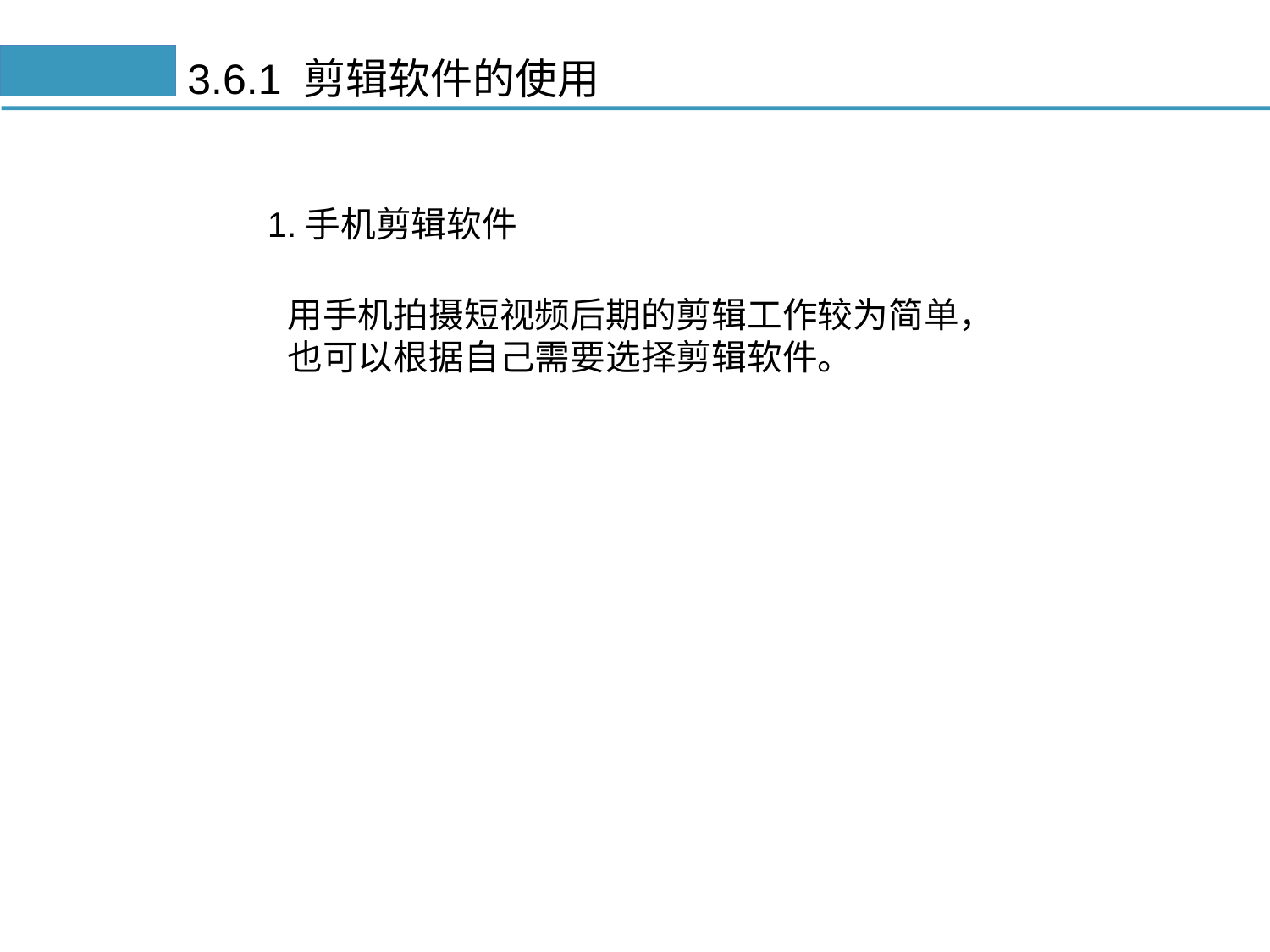

# 3.6.1 剪辑软件的使用
1.手机剪辑软件
用手机拍摄短视频后期的剪辑工作较为简单，也可以根据自己需要选择剪辑软件。